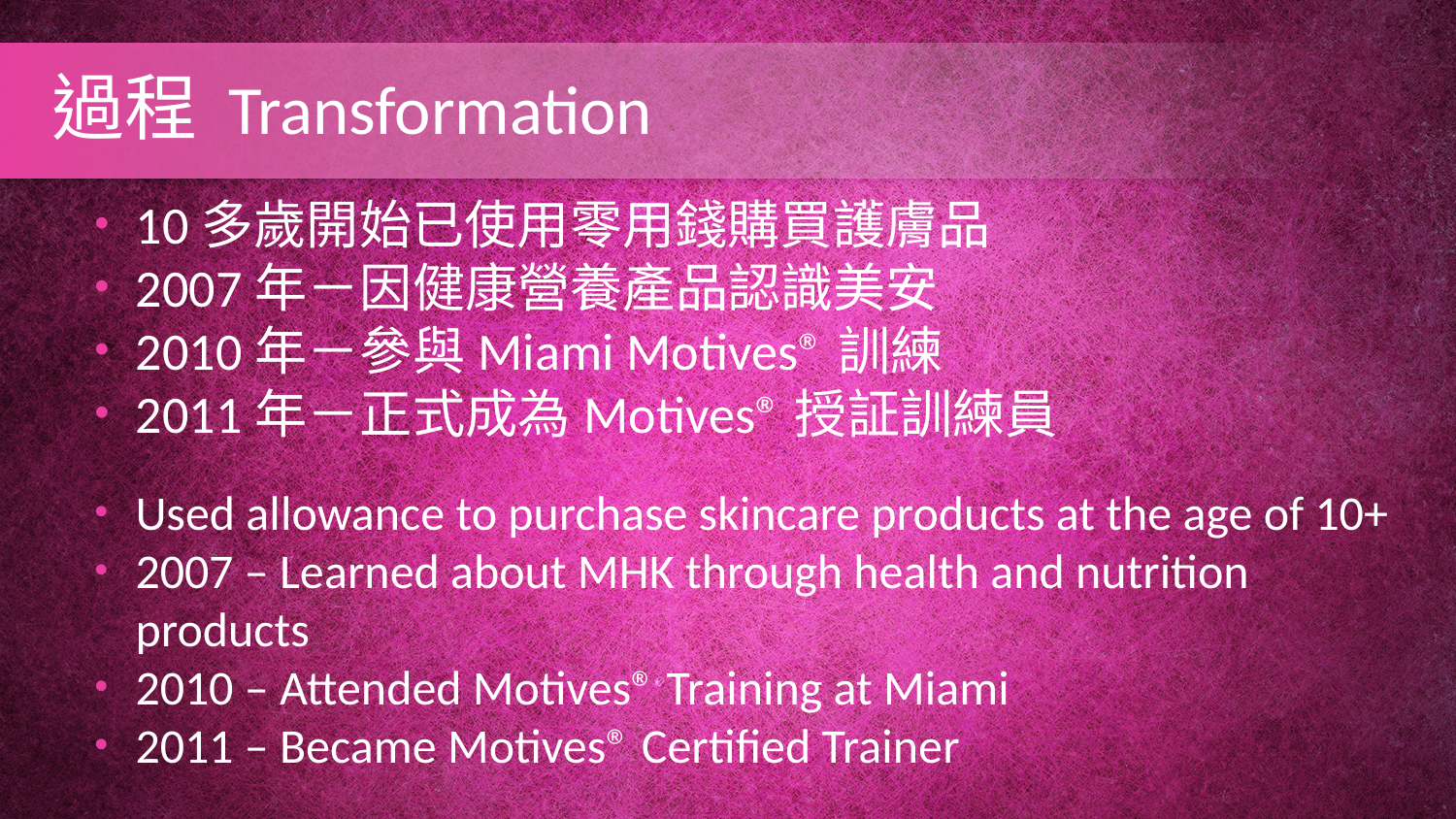

過程 Transformation
10多歲開始已使用零用錢購買護膚品
2007年－因健康營養產品認識美安
2010年－參與Miami Motives®訓練
2011年－正式成為Motives®授証訓練員
Used allowance to purchase skincare products at the age of 10+
2007 – Learned about MHK through health and nutrition products
2010 – Attended Motives® Training at Miami
2011 – Became Motives® Certified Trainer